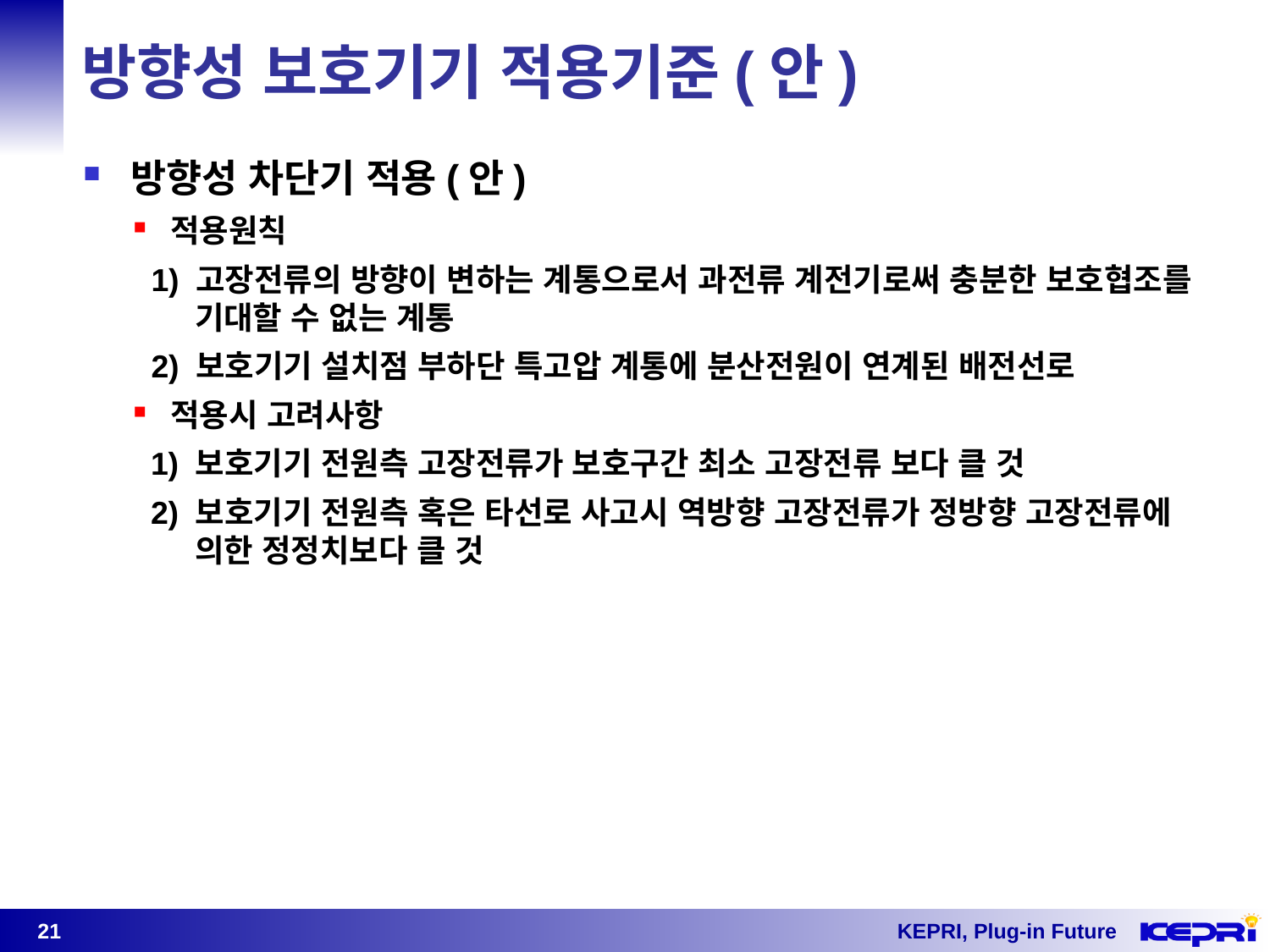

방향성 보호기기 적용기준(안)
방향성 차단기 적용(안)
적용원칙
  1) 고장전류의 방향이 변하는 계통으로서 과전류 계전기로써 충분한 보호협조를 기대할 수 없는 계통
  2) 보호기기 설치점 부하단 특고압 계통에 분산전원이 연계된 배전선로
적용시 고려사항
  1) 보호기기 전원측 고장전류가 보호구간 최소 고장전류 보다 클 것
  2) 보호기기 전원측 혹은 타선로 사고시 역방향 고장전류가 정방향 고장전류에 의한 정정치보다 클 것